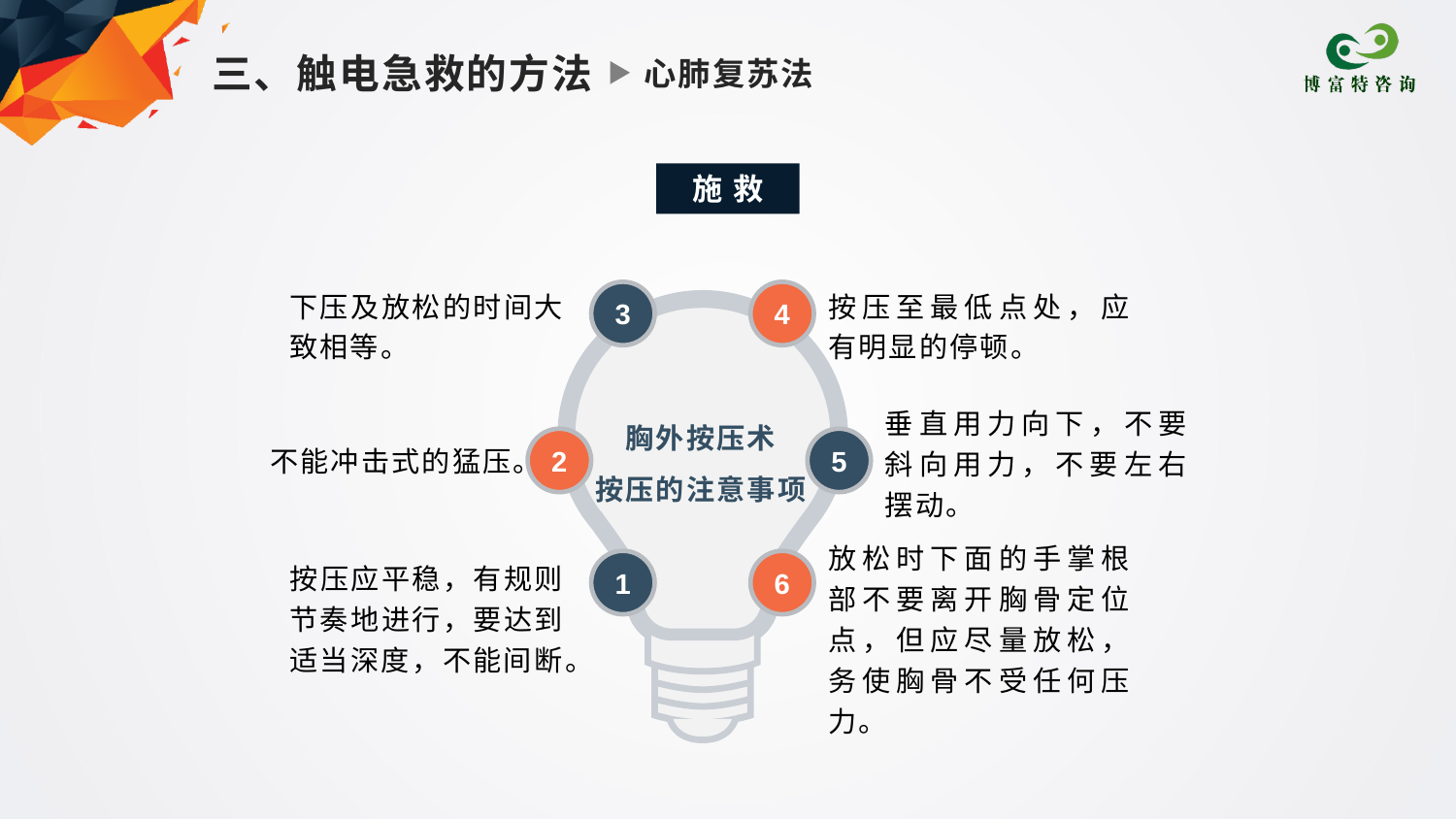

三、触电急救的方法
心肺复苏法

施 救
下压及放松的时间大致相等。
按压至最低点处，应有明显的停顿。
3
4

2
5
1
6

胸外按压术
按压的注意事项
垂直用力向下，不要斜向用力，不要左右摆动。
不能冲击式的猛压。
按压应平稳，有规则节奏地进行，要达到适当深度，不能间断。
放松时下面的手掌根部不要离开胸骨定位点，但应尽量放松，务使胸骨不受任何压力。